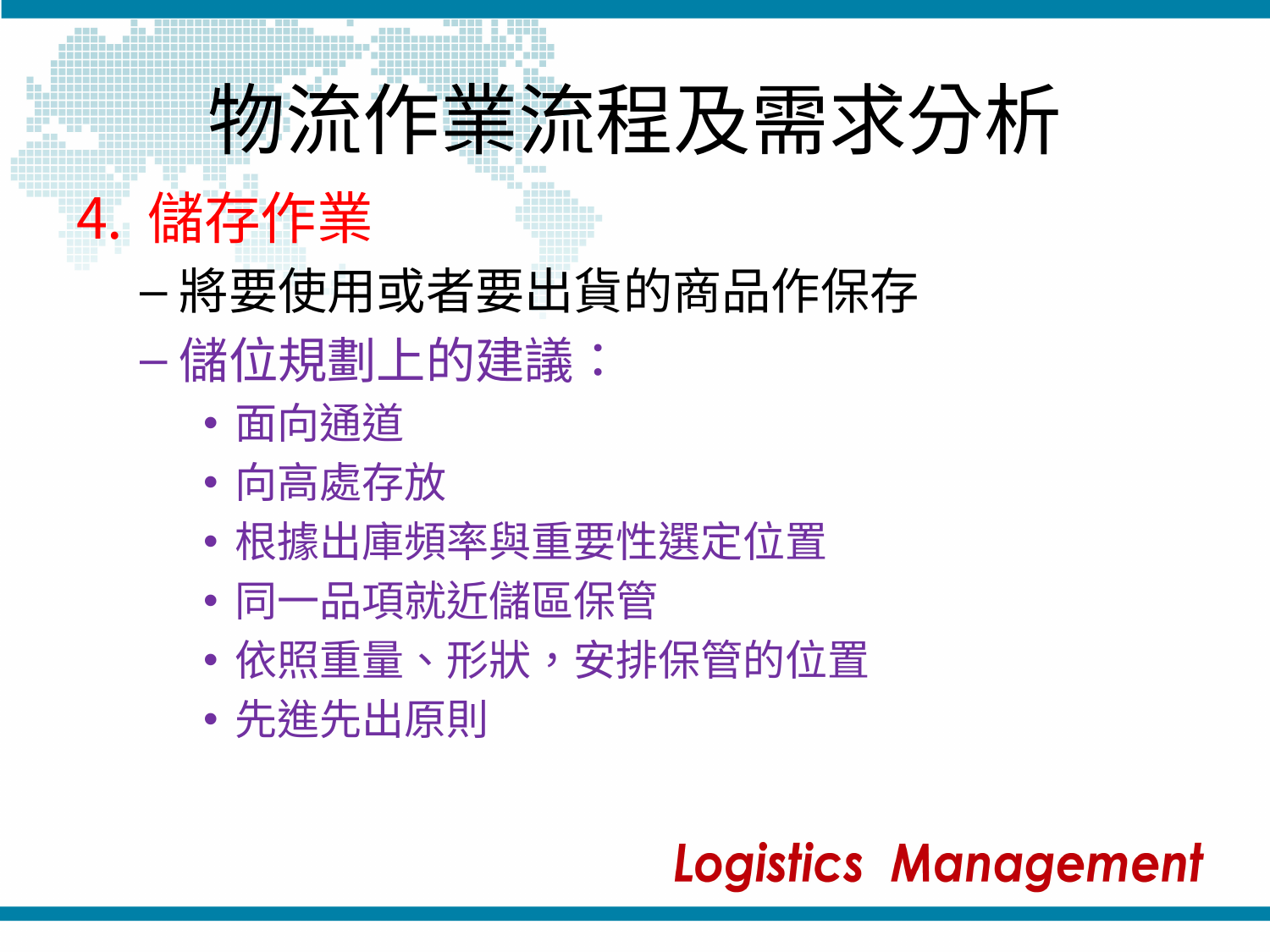

# 物流作業流程及需求分析
儲存作業
將要使用或者要出貨的商品作保存
儲位規劃上的建議：
面向通道
向高處存放
根據出庫頻率與重要性選定位置
同一品項就近儲區保管
依照重量、形狀，安排保管的位置
先進先出原則